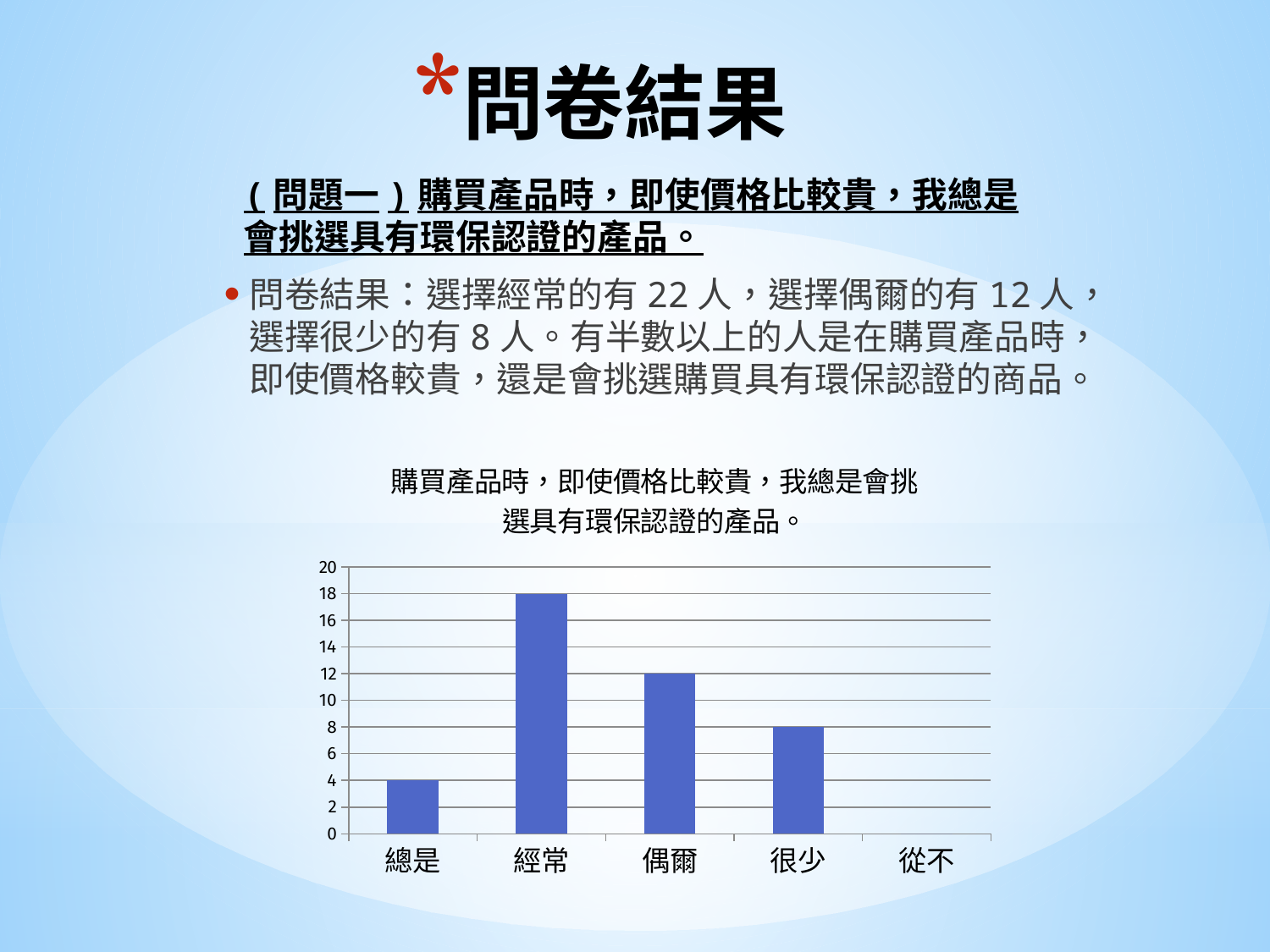

# 問卷結果
(問題一)購買產品時，即使價格比較貴，我總是會挑選具有環保認證的產品。
問卷結果：選擇經常的有22人，選擇偶爾的有12人，選擇很少的有8人。有半數以上的人是在購買產品時，即使價格較貴，還是會挑選購買具有環保認證的商品。

### Chart: 購買產品時，即使價格比較貴，我總是會挑選具有環保認證的產品。

| Category | 1.購買產品時，即使價格比較貴，我總是會挑選具有環保認證的產品 |
|---|---|
| 總是 | 4.0 |
| 經常 | 18.0 |
| 偶爾 | 12.0 |
| 很少 | 8.0 |
| 從不 | 0.0 |